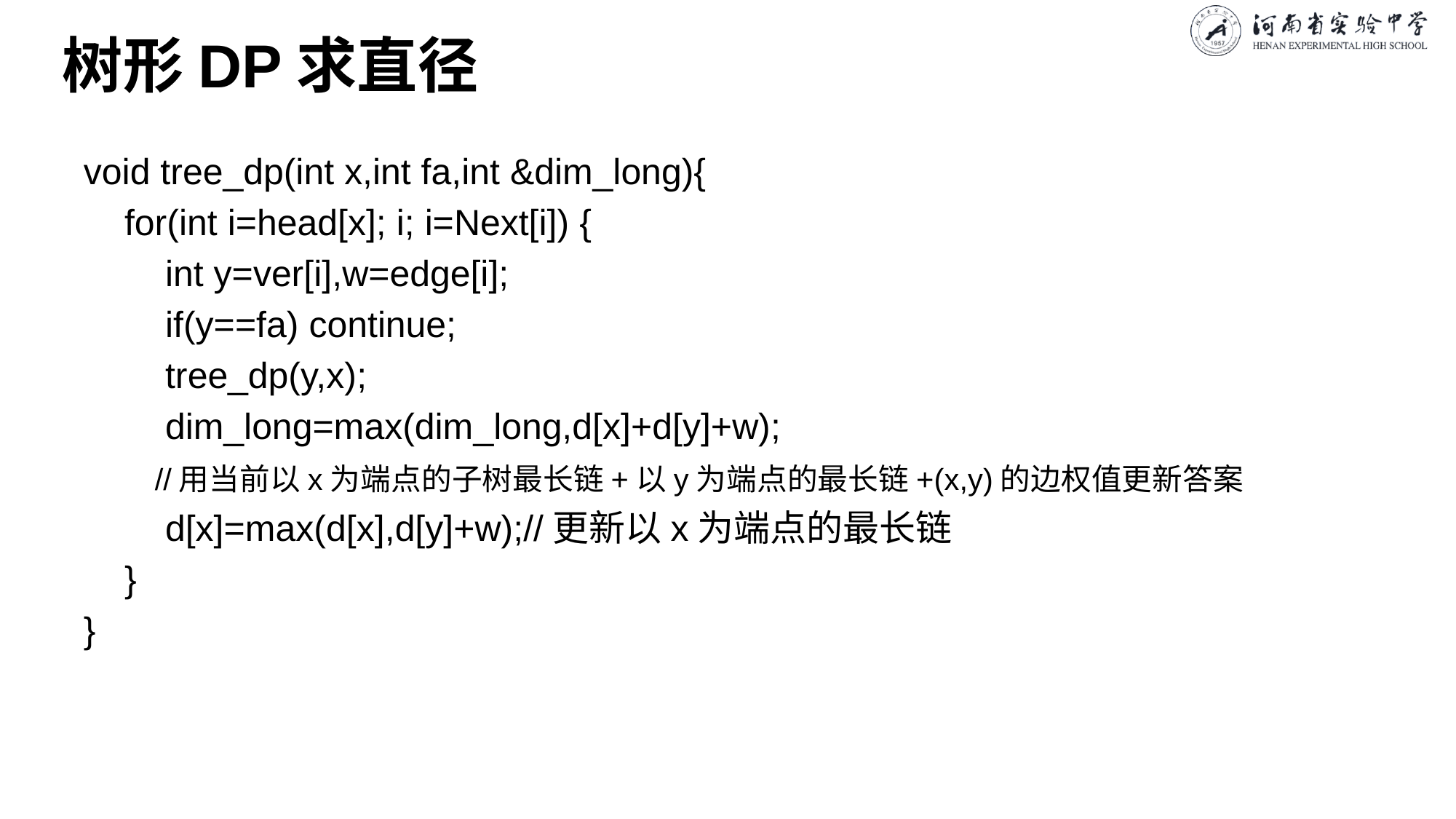

# 树形DP求直径
void tree_dp(int x,int fa,int &dim_long){
    for(int i=head[x]; i; i=Next[i]) {
        int y=ver[i],w=edge[i];
        if(y==fa) continue;
        tree_dp(y,x);
        dim_long=max(dim_long,d[x]+d[y]+w);
       //用当前以x为端点的子树最长链+以y为端点的最长链+(x,y)的边权值更新答案
        d[x]=max(d[x],d[y]+w);//更新以x为端点的最长链
    }
}